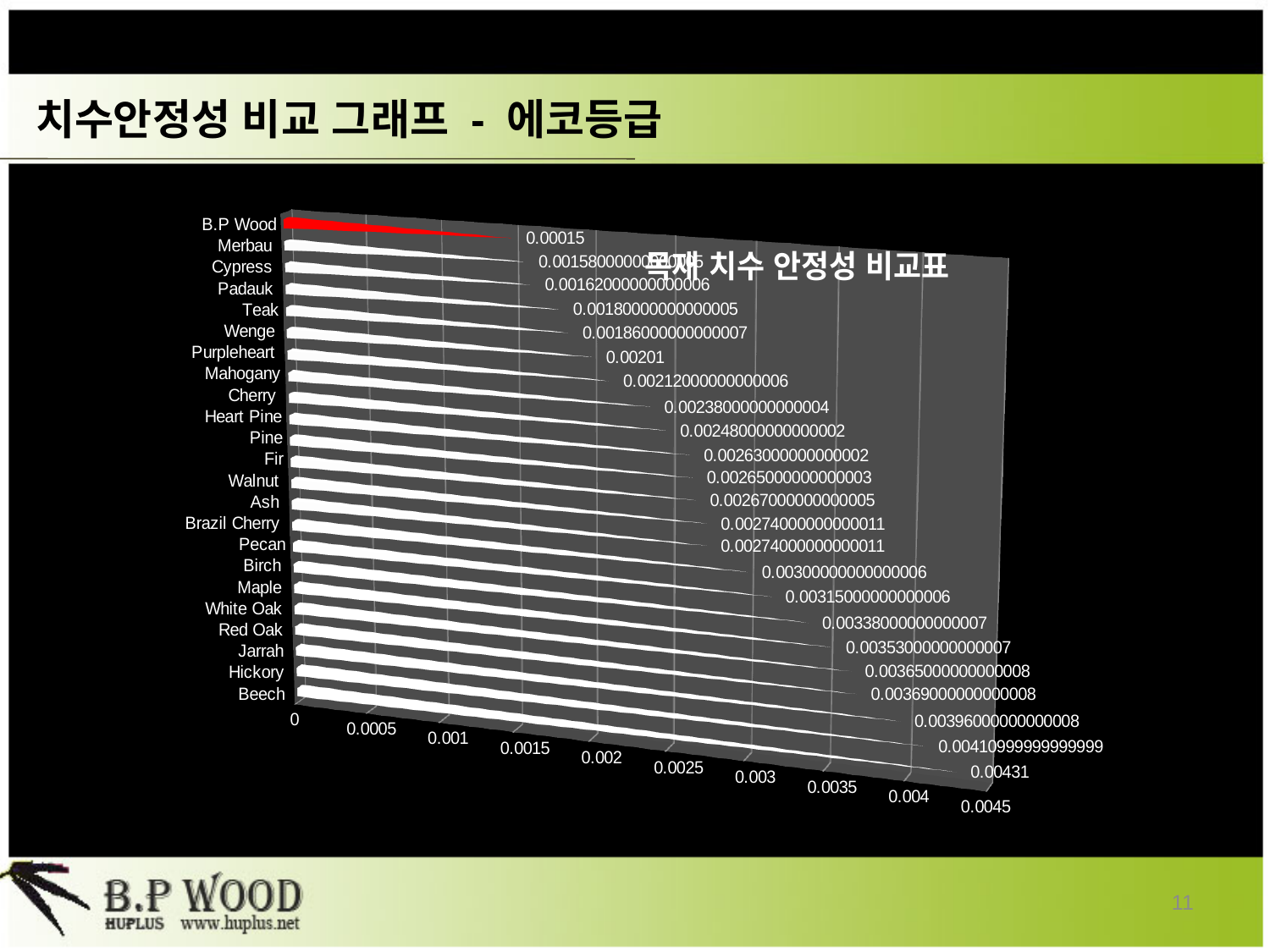

# 치수안정성 비교 그래프 - 에코등급

[unsupported chart]

11